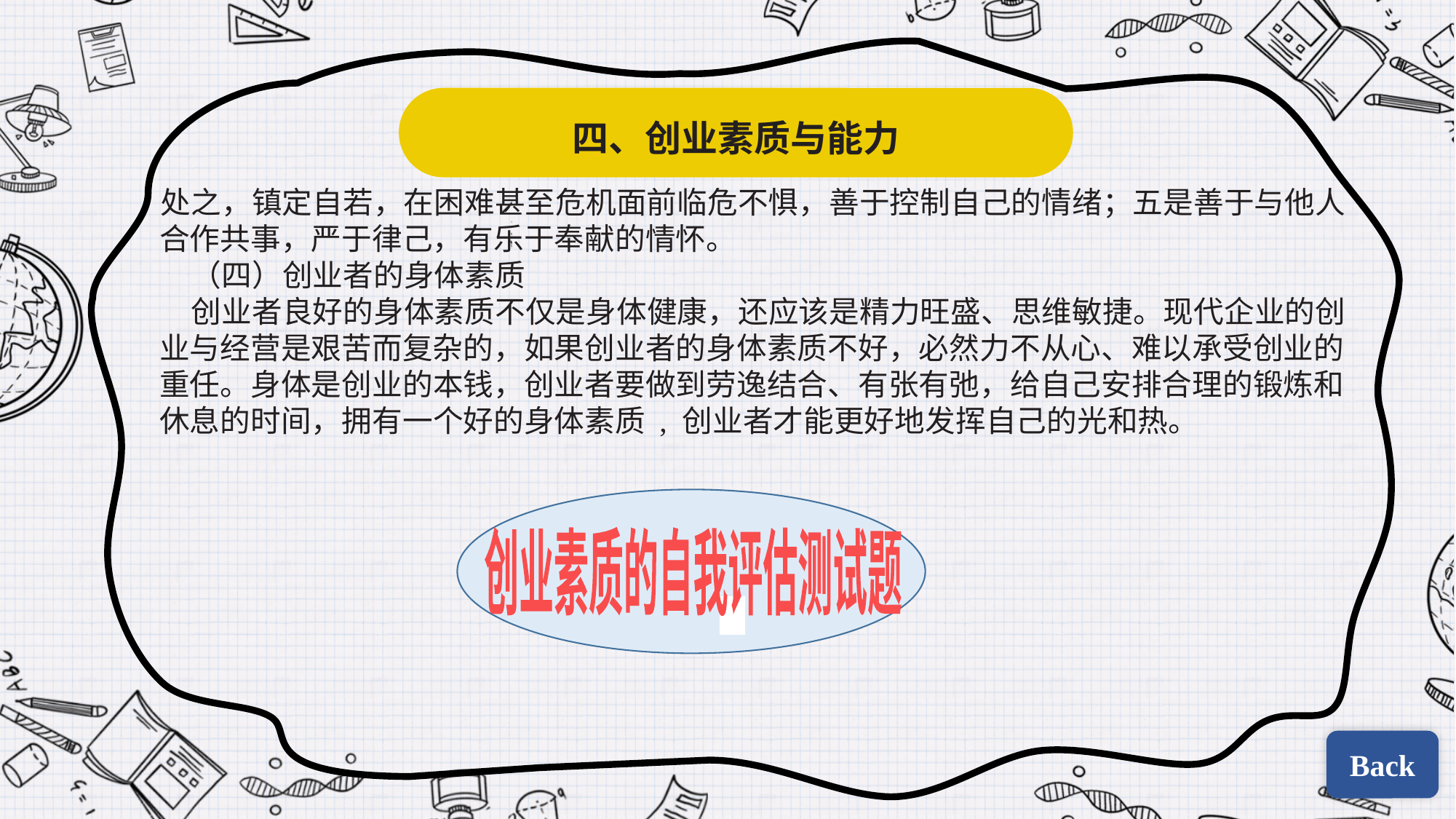

四、创业素质与能力
处之，镇定自若，在困难甚至危机面前临危不惧，善于控制自己的情绪；五是善于与他人合作共事，严于律己，有乐于奉献的情怀。
（四）创业者的身体素质
创业者良好的身体素质不仅是身体健康，还应该是精力旺盛、思维敏捷。现代企业的创业与经营是艰苦而复杂的，如果创业者的身体素质不好，必然力不从心、难以承受创业的重任。身体是创业的本钱，创业者要做到劳逸结合、有张有弛，给自己安排合理的锻炼和休息的时间，拥有一个好的身体素质 , 创业者才能更好地发挥自己的光和热。

创业素质的自我评估测试题
|  |  |
| --- | --- |
|  |  |

Back